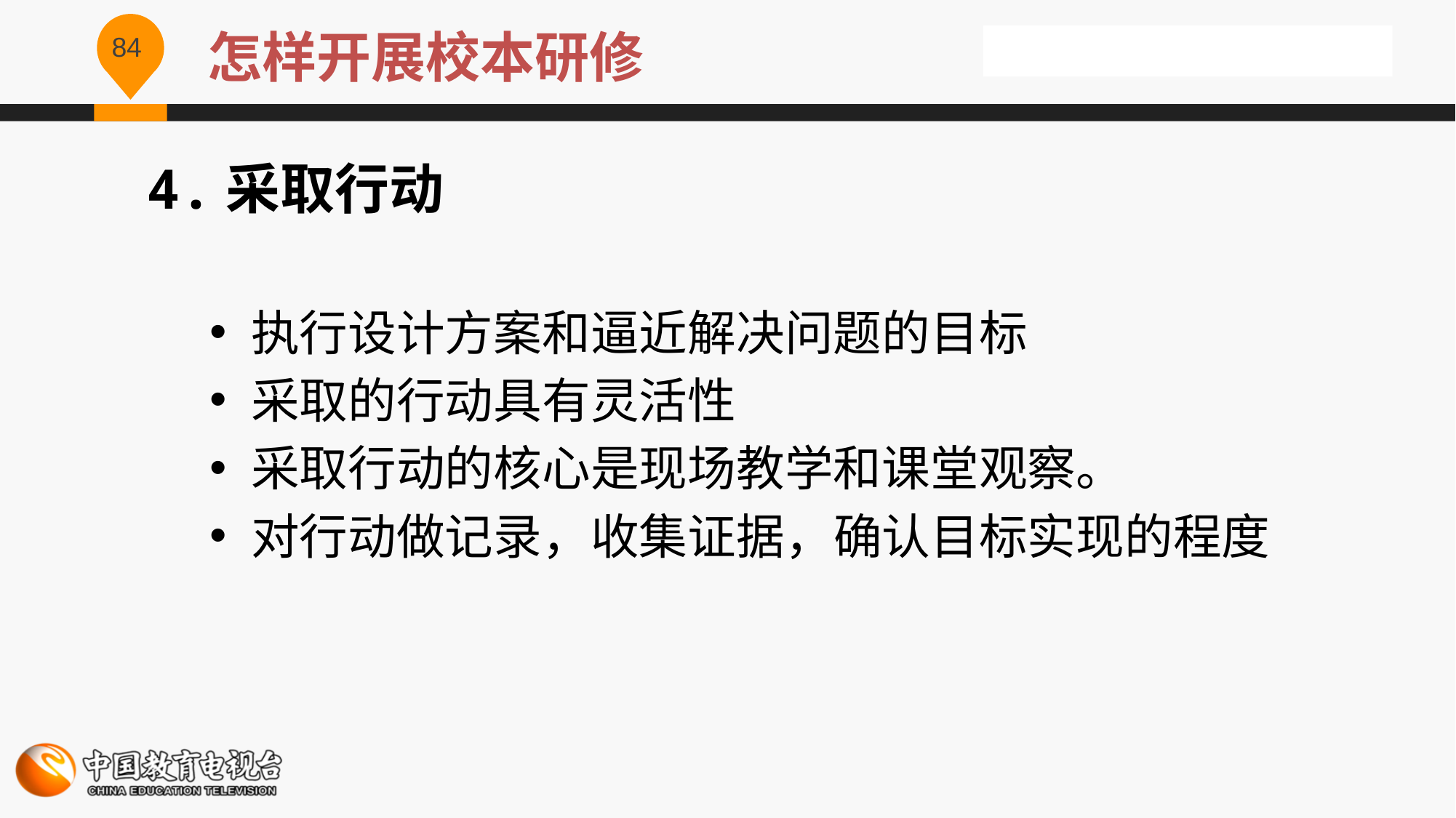

怎样开展校本研修
# 4.采取行动

执行设计方案和逼近解决问题的目标
采取的行动具有灵活性
采取行动的核心是现场教学和课堂观察。
对行动做记录，收集证据，确认目标实现的程度